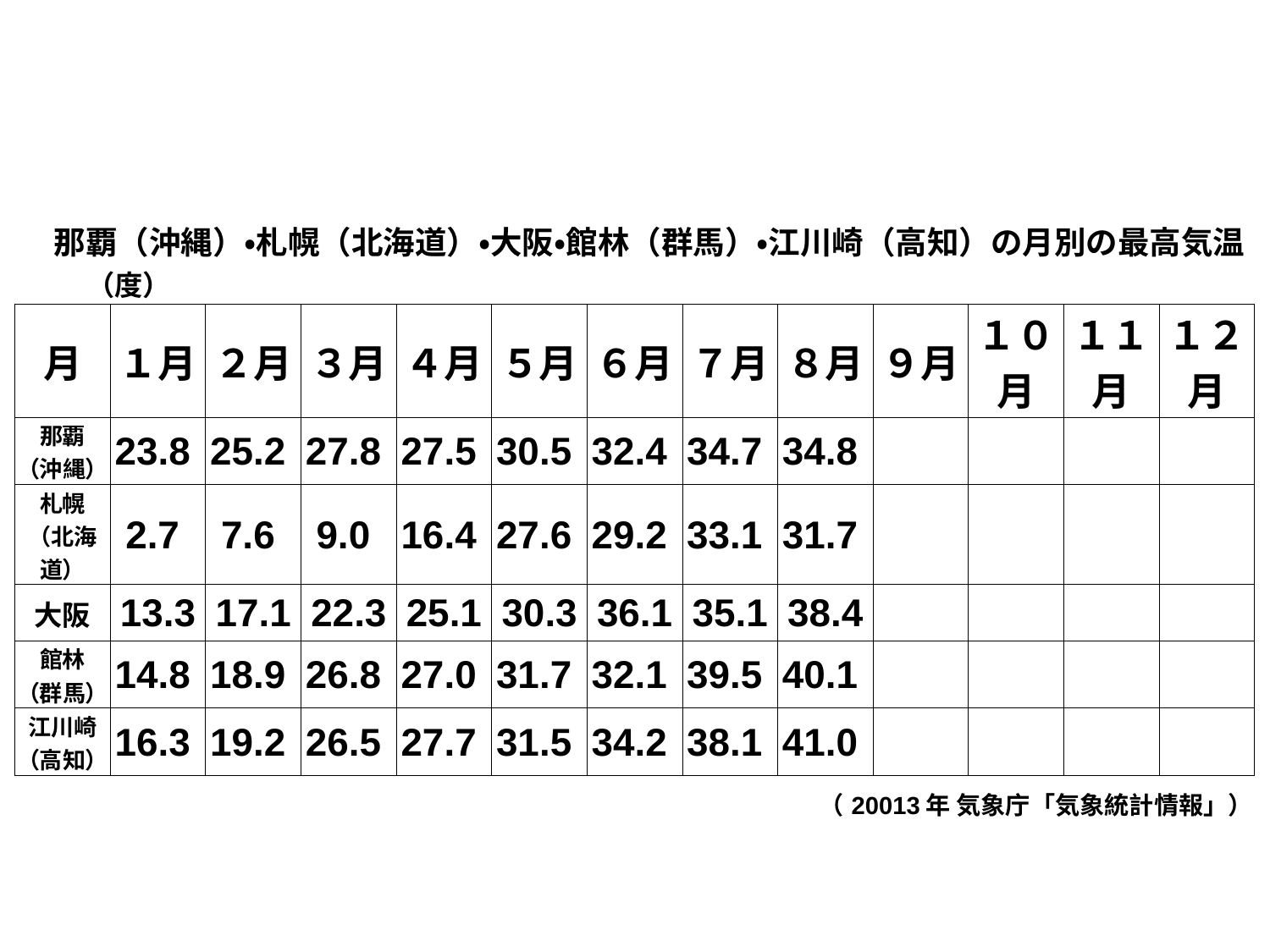

| 那覇（沖縄）・札幌（北海道）・大阪・館林（群馬）・江川崎（高知）の月別の最高気温　　　　（度） |  |  |  |  |  |  |  |  |  |  |  |  |
| --- | --- | --- | --- | --- | --- | --- | --- | --- | --- | --- | --- | --- |
| 月 | １月 | ２月 | ３月 | ４月 | ５月 | ６月 | ７月 | ８月 | ９月 | １０月 | １１月 | １２月 |
| 那覇 （沖縄） | 23.8 | 25.2 | 27.8 | 27.5 | 30.5 | 32.4 | 34.7 | 34.8 |  |  |  |  |
| 札幌 （北海道） | 2.7 | 7.6 | 9.0 | 16.4 | 27.6 | 29.2 | 33.1 | 31.7 |  |  |  |  |
| 大阪 | 13.3 | 17.1 | 22.3 | 25.1 | 30.3 | 36.1 | 35.1 | 38.4 |  |  |  |  |
| 館林 （群馬） | 14.8 | 18.9 | 26.8 | 27.0 | 31.7 | 32.1 | 39.5 | 40.1 |  |  |  |  |
| 江川崎 （高知） | 16.3 | 19.2 | 26.5 | 27.7 | 31.5 | 34.2 | 38.1 | 41.0 |  |  |  |  |
| （20013年 気象庁「気象統計情報」） |  |  |  |  |  |  |  |  |  |  |  |  |